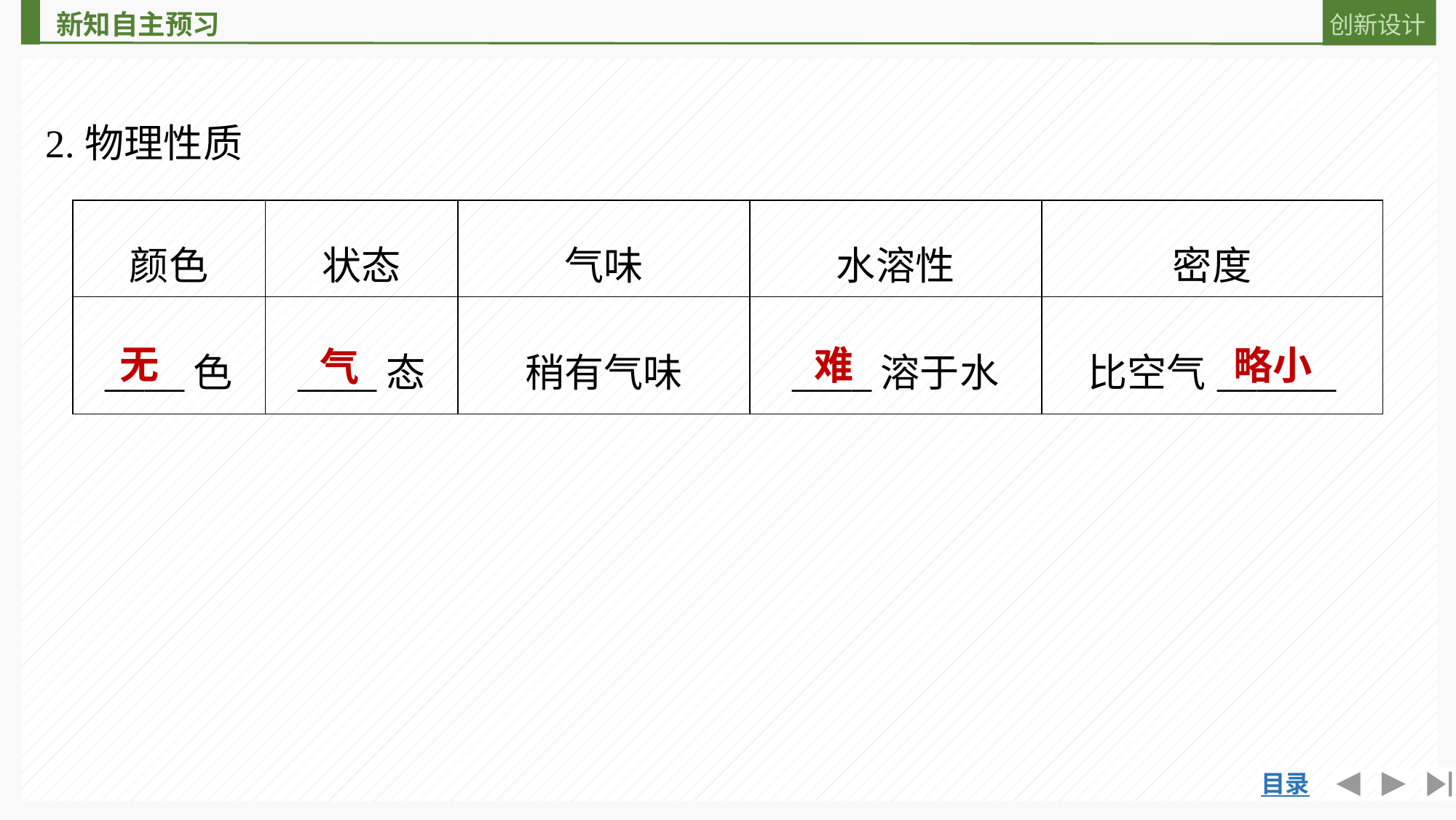

2.物理性质
| 颜色 | 状态 | 气味 | 水溶性 | 密度 |
| --- | --- | --- | --- | --- |
| \_\_\_\_色 | \_\_\_\_态 | 稍有气味 | \_\_\_\_溶于水 | 比空气\_\_\_\_\_\_ |
无
难
略小
气